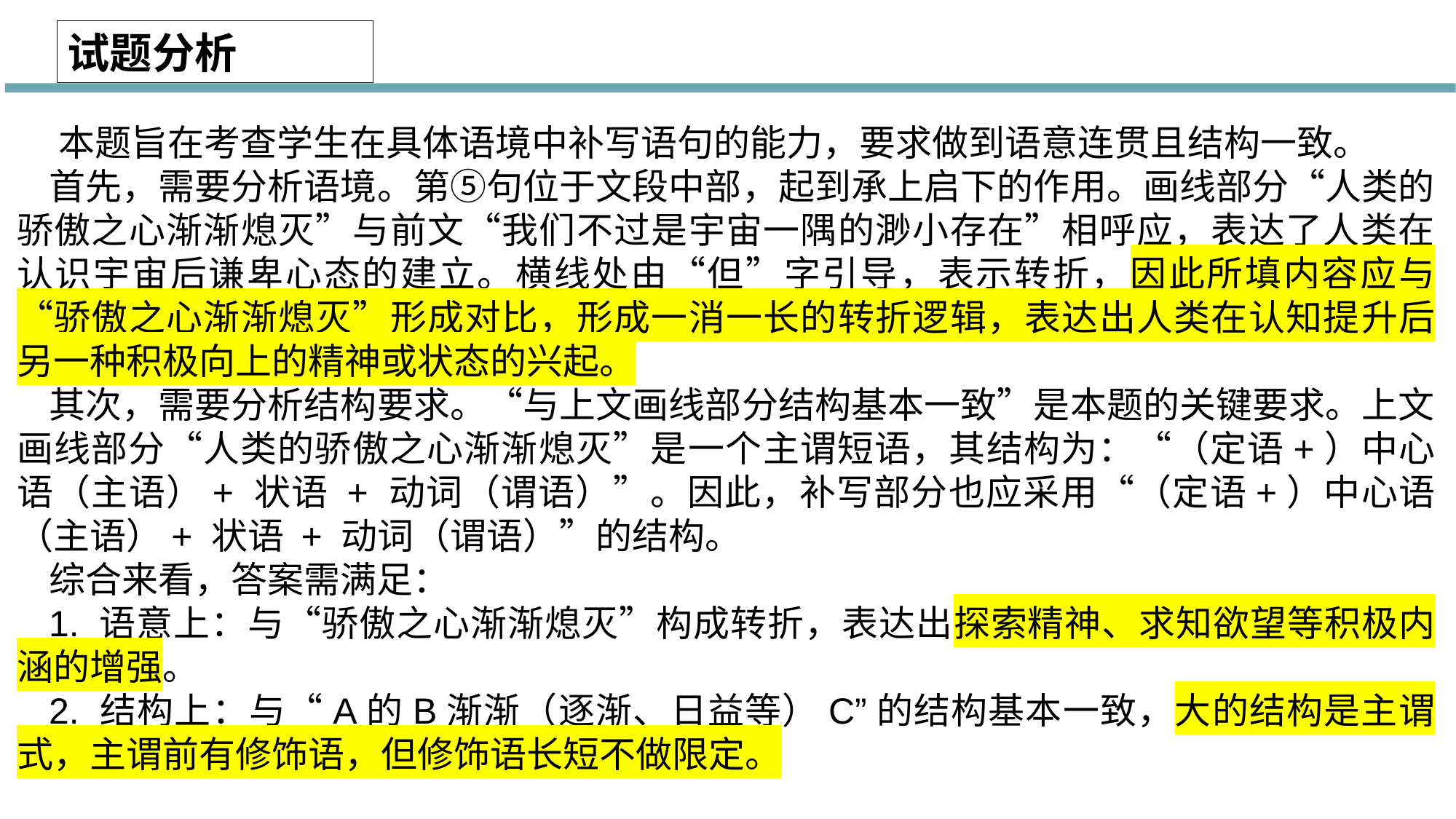

试题分析

    本题旨在考查学生在具体语境中补写语句的能力，要求做到语意连贯且结构一致。
首先，需要分析语境。第⑤句位于文段中部，起到承上启下的作用。画线部分“人类的骄傲之心渐渐熄灭”与前文“我们不过是宇宙一隅的渺小存在”相呼应，表达了人类在认识宇宙后谦卑心态的建立。横线处由“但”字引导，表示转折，因此所填内容应与“骄傲之心渐渐熄灭”形成对比，形成一消一长的转折逻辑，表达出人类在认知提升后另一种积极向上的精神或状态的兴起。
其次，需要分析结构要求。“与上文画线部分结构基本一致”是本题的关键要求。上文画线部分“人类的骄傲之心渐渐熄灭”是一个主谓短语，其结构为：“（定语+）中心语（主语）+ 状语 + 动词（谓语）”。因此，补写部分也应采用“（定语+）中心语（主语）+ 状语 + 动词（谓语）”的结构。
综合来看，答案需满足：
1. 语意上：与“骄傲之心渐渐熄灭”构成转折，表达出探索精神、求知欲望等积极内涵的增强。
2. 结构上：与“A的B渐渐（逐渐、日益等）C”的结构基本一致，大的结构是主谓式，主谓前有修饰语，但修饰语长短不做限定。